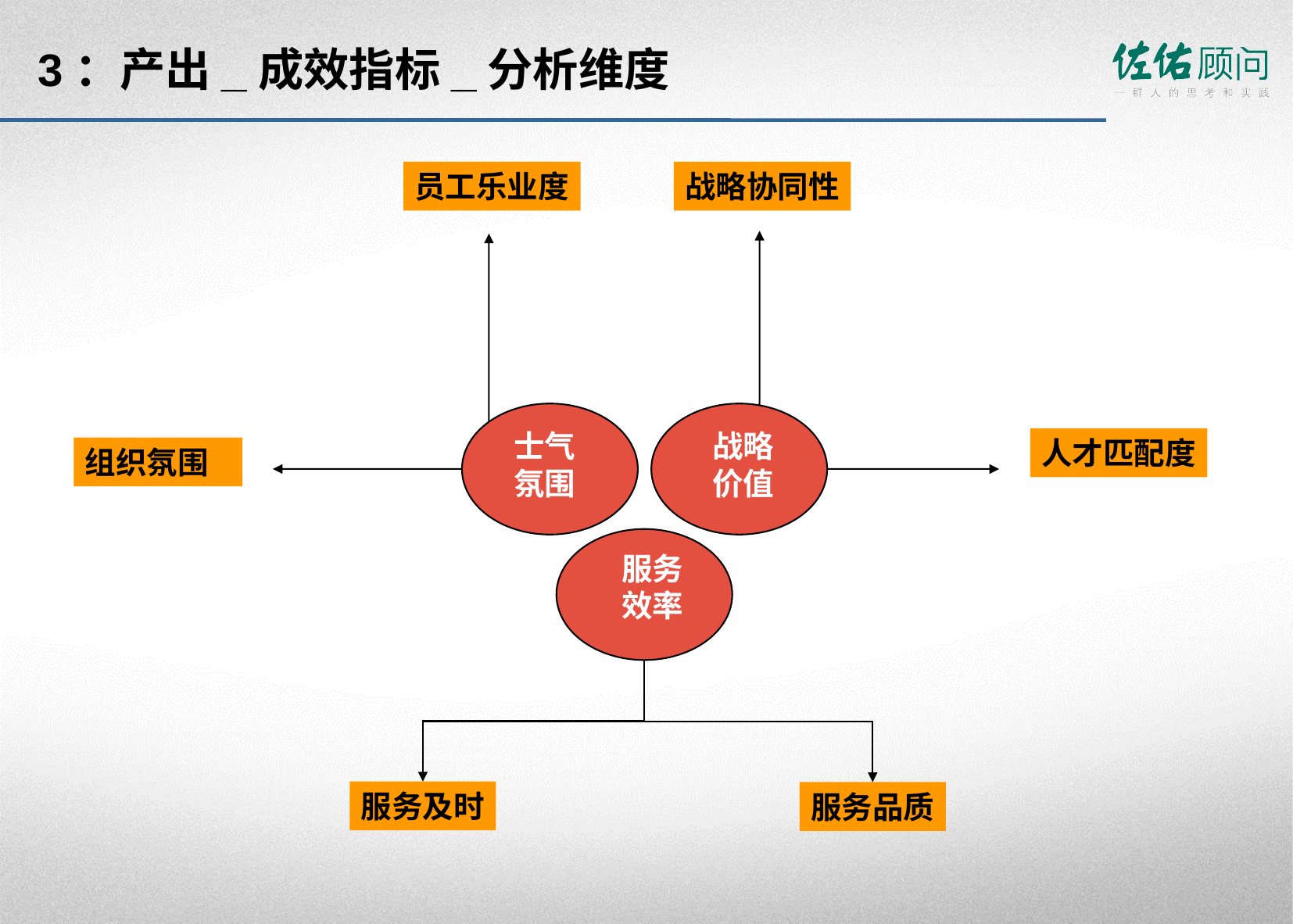

# 3：产出_成效指标_分析维度
员工乐业度
战略协同性

士气
氛围
战略
价值
人才匹配度
组织氛围

服务
效率
服务及时
服务品质